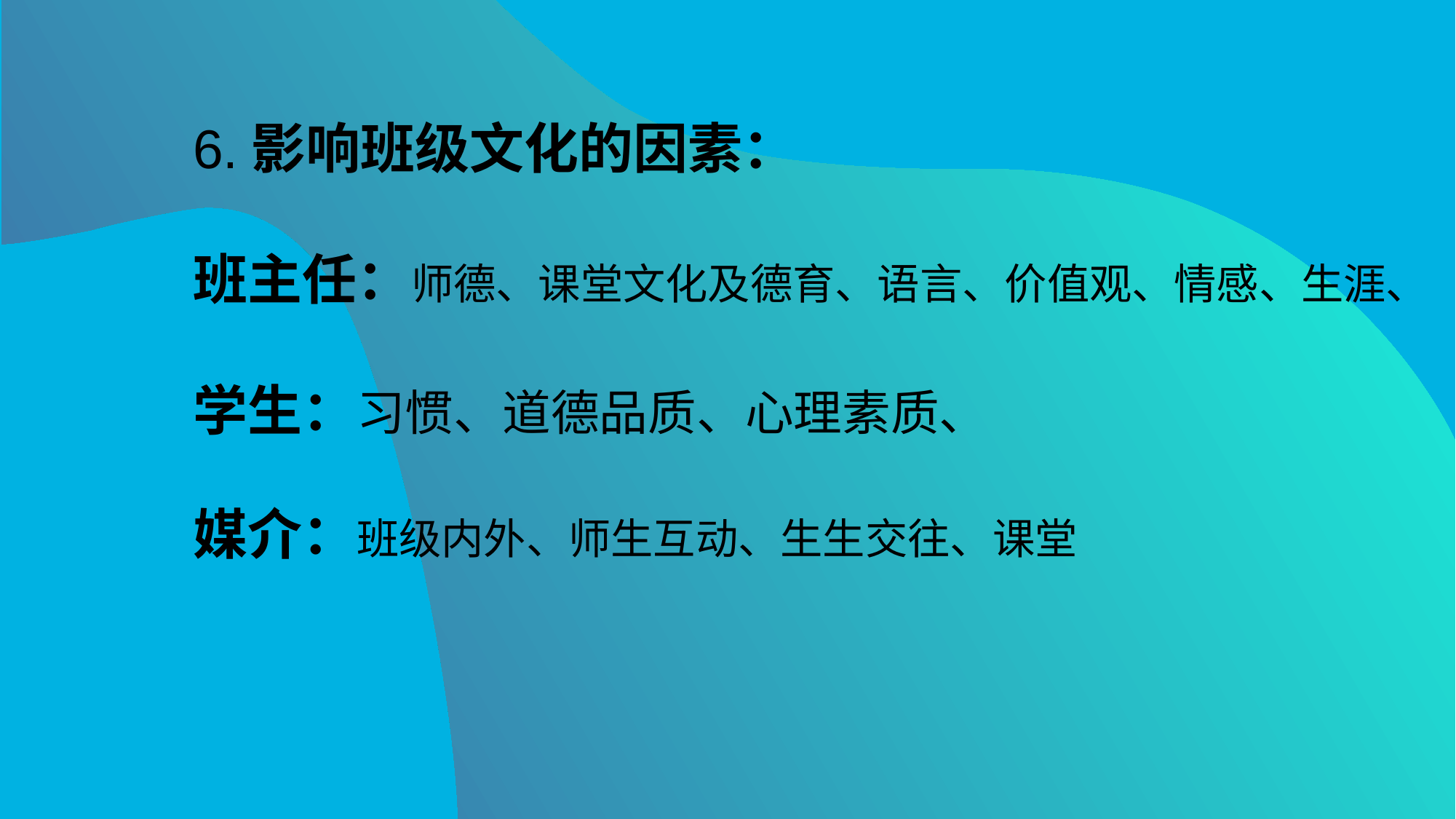

6.影响班级文化的因素：

班主任：师德、课堂文化及德育、语言、价值观、情感、生涯、

学生：习惯、道德品质、心理素质、

媒介：班级内外、师生互动、生生交往、课堂